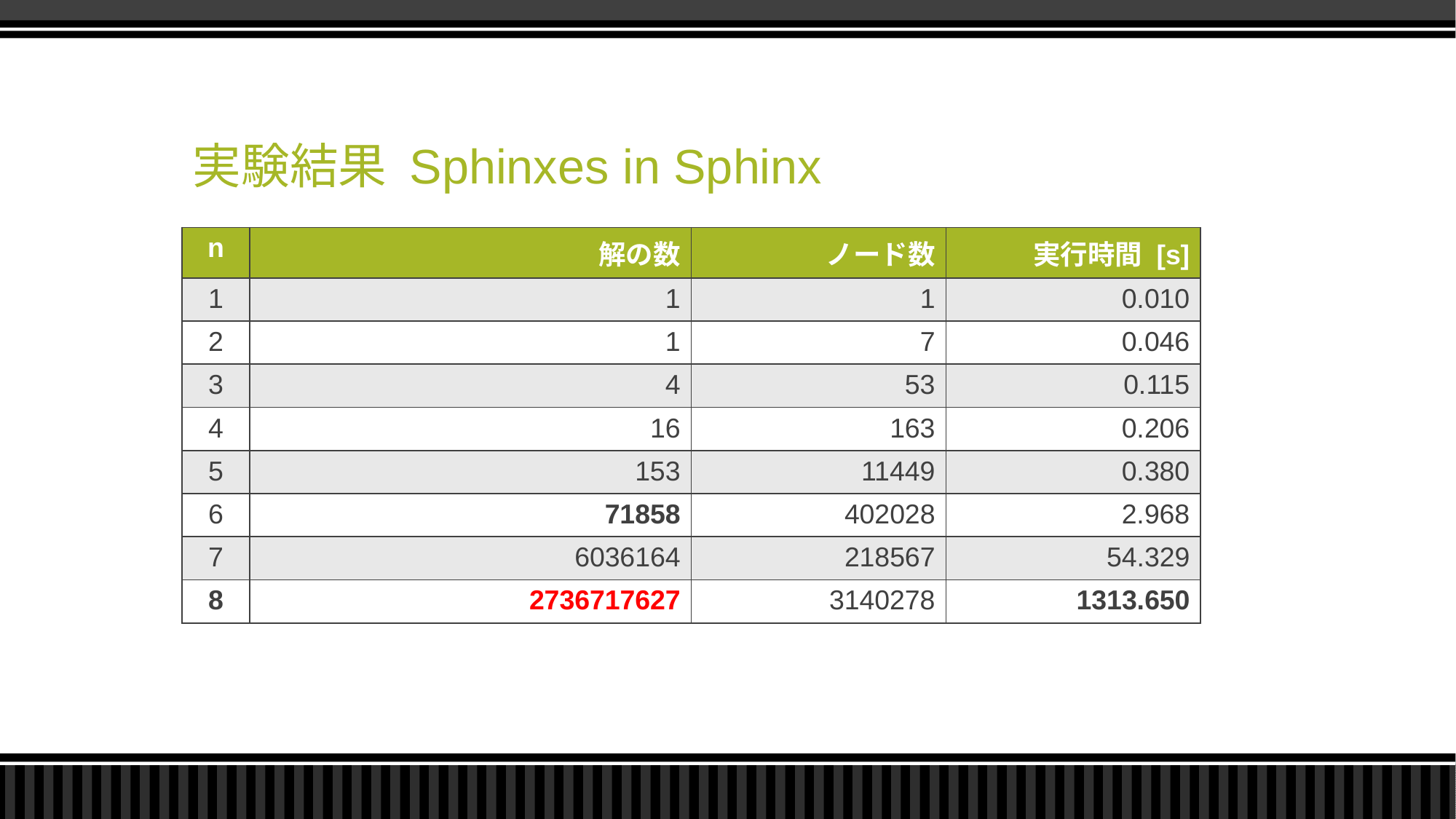

# 実験結果 Sphinxes in Sphinx
| n | 解の数 | ノード数 | 実行時間 [s] |
| --- | --- | --- | --- |
| 1 | 1 | 1 | 0.010 |
| 2 | 1 | 7 | 0.046 |
| 3 | 4 | 53 | 0.115 |
| 4 | 16 | 163 | 0.206 |
| 5 | 153 | 11449 | 0.380 |
| 6 | 71858 | 402028 | 2.968 |
| 7 | 6036164 | 218567 | 54.329 |
| 8 | 2736717627 | 3140278 | 1313.650 |